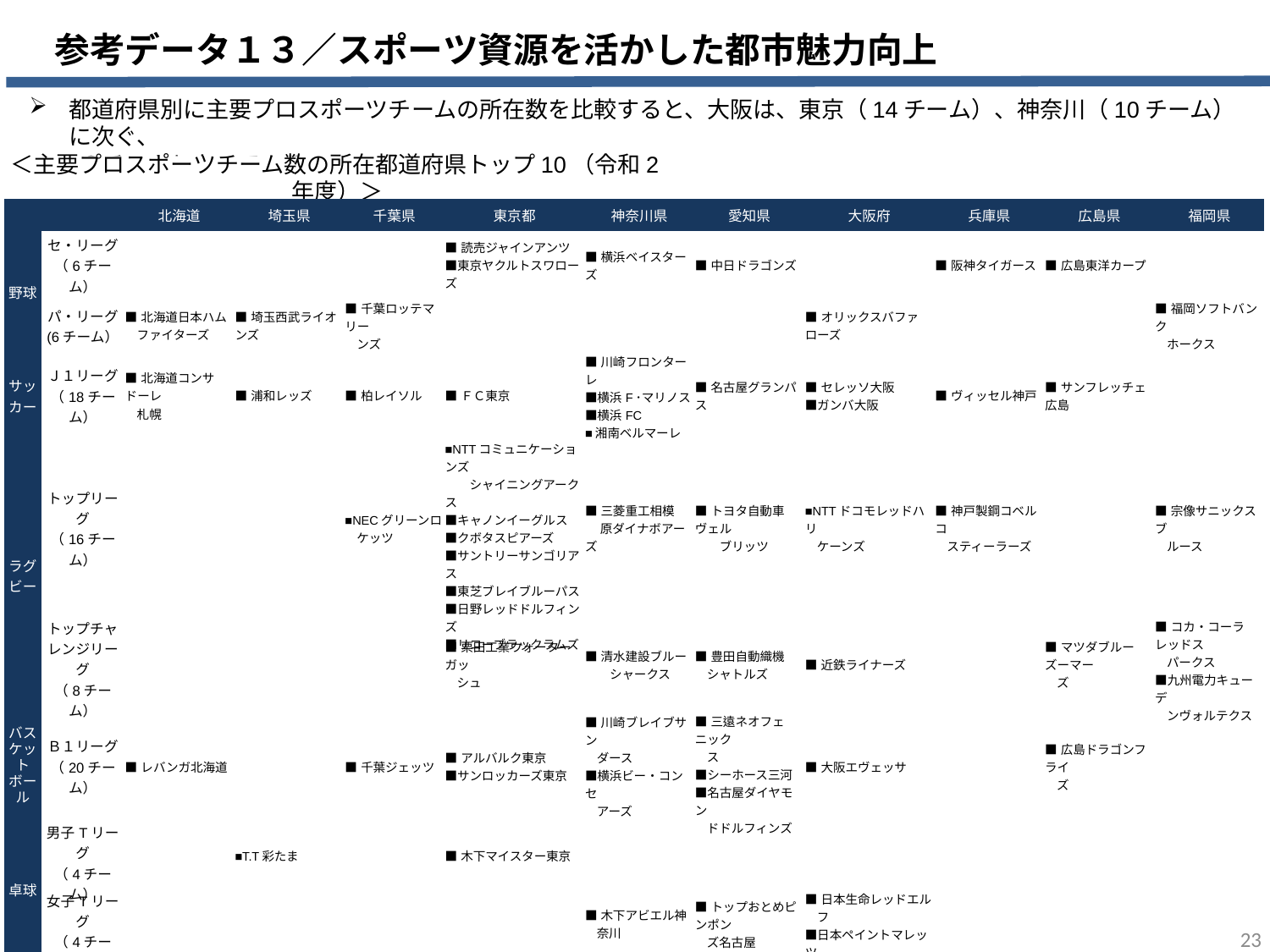

参考データ１３／スポーツ資源を活かした都市魅力向上
都道府県別に主要プロスポーツチームの所在数を比較すると、大阪は、東京（14チーム）、神奈川（10チーム）に次ぐ、
　　 ８チームとなっている。
＜主要プロスポーツチーム数の所在都道府県トップ10（令和2年度）＞
|  |  | 北海道 | 埼玉県 | 千葉県 | 東京都 | 神奈川県 | 愛知県 | 大阪府 | 兵庫県 | 広島県 | 福岡県 |
| --- | --- | --- | --- | --- | --- | --- | --- | --- | --- | --- | --- |
| 野球 | セ・リーグ （6チーム） |  |  |  | ■読売ジャインアンツ ■東京ヤクルトスワローズ | ■横浜ベイスターズ | ■中日ドラゴンズ |  | ■阪神タイガース | ■広島東洋カープ |  |
|  | パ・リーグ (6チーム） | ■北海道日本ハム ファイターズ | ■埼玉西武ライオンズ | ■千葉ロッテマリー ンズ |  |  |  | ■オリックスバファローズ |  |  | ■福岡ソフトバンク ホークス |
| サッカー | Ｊ１リーグ （18チーム） | ■北海道コンサドーレ 札幌 | ■浦和レッズ | ■柏レイソル | ■ＦＣ東京 | ■川崎フロンターレ ■横浜F･マリノス ■横浜FC ■湘南ベルマーレ | ■名古屋グランパス | ■セレッソ大阪 ■ガンバ大阪 | ■ヴィッセル神戸 | ■サンフレッチェ広島 |  |
| ラグビー | トップリーグ （16チーム） |  |  | ■NECグリーンロ ケッツ | ■NTTコミュニケーションズ 　　シャイニングアークス ■キャノンイーグルス ■クボタスピアーズ ■サントリーサンゴリアス ■東芝ブレイブルーパス ■日野レッドドルフィンズ ■リコーブラックラムズ | ■三菱重工相模 　 原ダイナボアーズ | ■トヨタ自動車ヴェル 　　ブリッツ | ■NTTドコモレッドハリ ケーンズ | ■神戸製鋼コベルコ スティーラーズ |  | ■宗像サニックスブ ルース |
|  | トップチャレンジリーグ （8チーム） |  |  |  | ■栗田工業ウォーターガッ シュ | ■清水建設ブルー 　　シャークス | ■豊田自動織機 シャトルズ | ■近鉄ライナーズ |  | ■マツダブルーズーマー ズ | ■コカ・コーラレッドス パークス ■九州電力キューデ ンヴォルテクス |
| バスケットボール | Ｂ１リーグ （20チーム） | ■レバンガ北海道 |  | ■千葉ジェッツ | ■アルバルク東京 ■サンロッカーズ東京 | ■川崎ブレイブサン ダース ■横浜ビー・コンセ アーズ | ■三遠ネオフェニック ス ■シーホース三河 ■名古屋ダイヤモン ドドルフィンズ | ■大阪エヴェッサ |  | ■広島ドラゴンフライ ズ |  |
| 卓球 | 男子Tリーグ （4チーム） |  | ■T.T彩たま |  | ■木下マイスター東京 |  |  |  |  |  |  |
|  | 女子Tリーグ （4チーム） |  |  |  |  | ■木下アビエル神 奈川 | ■トップおとめピンポン ズ名古屋 | ■日本生命レッドエル フ ■日本ペイントマレッツ |  |  |  |
|  |  | 3 | 3 | 4 | 14 | 10 | 8 | 8 | 3 | 4 | 4 |
23